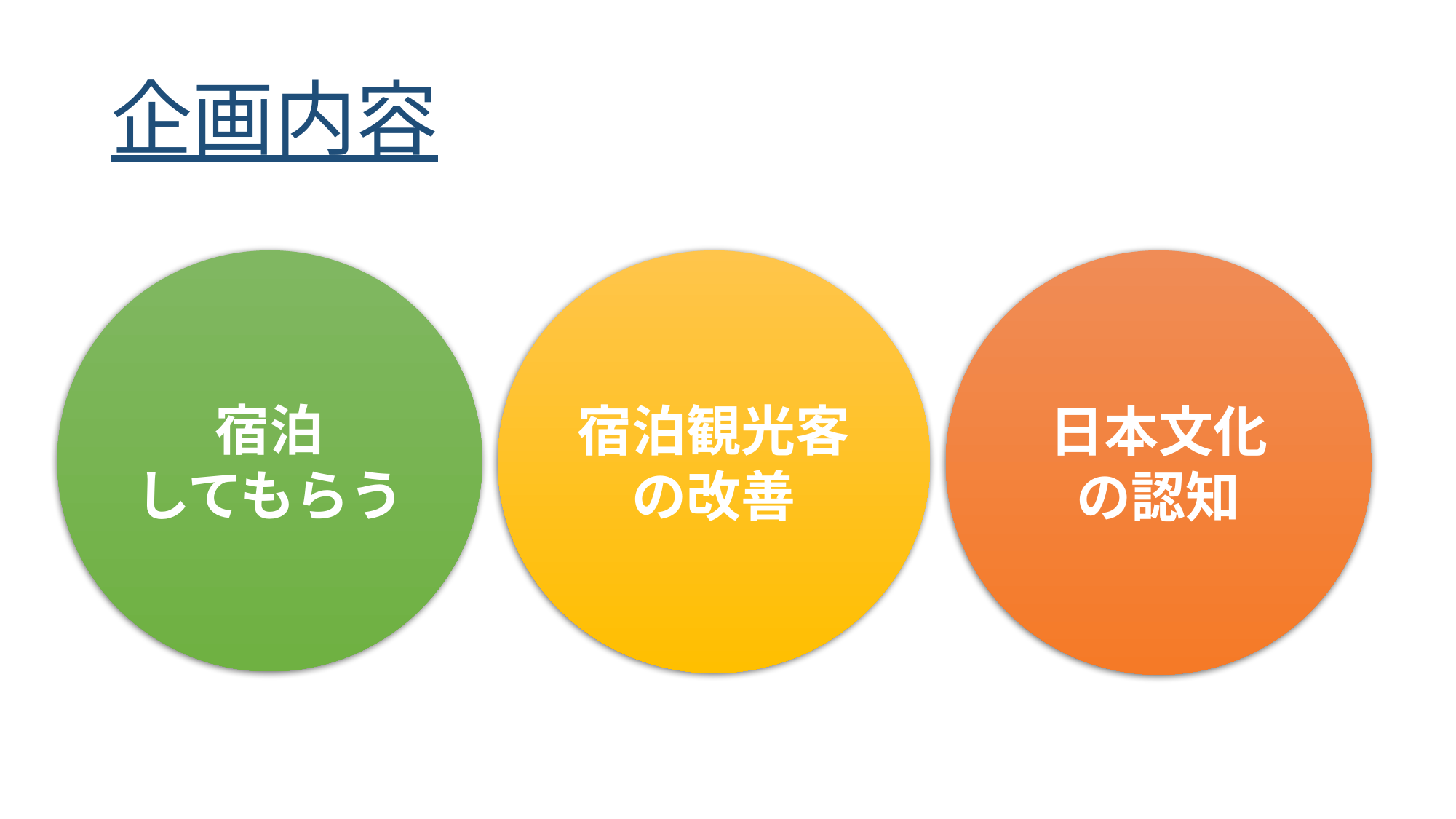

# 企画内容
宿泊観光客
の改善
日本文化
の認知
宿泊
してもらう